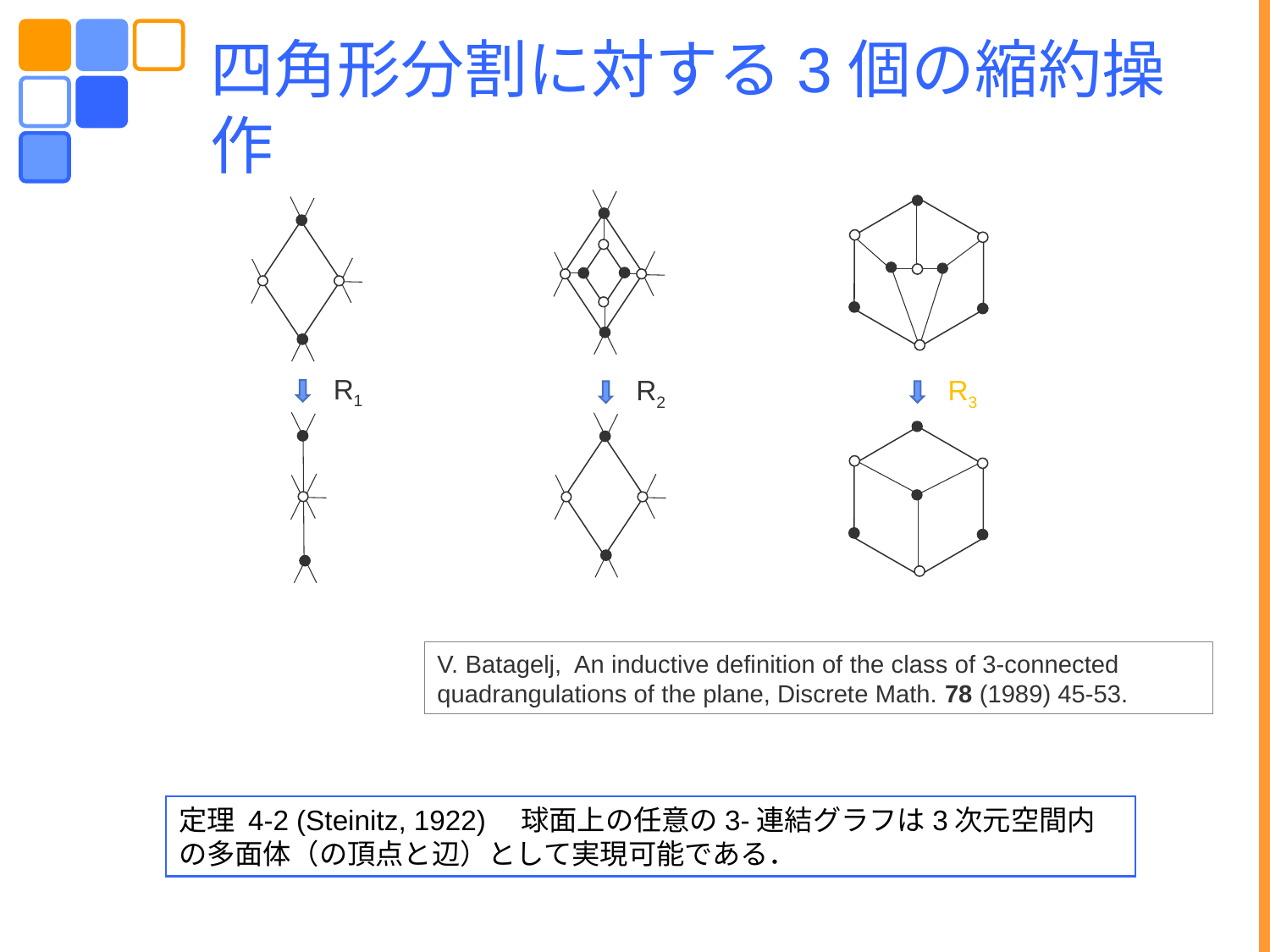

四角形分割に対する3個の縮約操作

R1
R3
R2

V. Batagelj,  An inductive definition of the class of 3-connected quadrangulations of the plane, Discrete Math. 78 (1989) 45-53.
定理 4-2 (Steinitz, 1922)　球面上の任意の3-連結グラフは3次元空間内の多面体（の頂点と辺）として実現可能である．